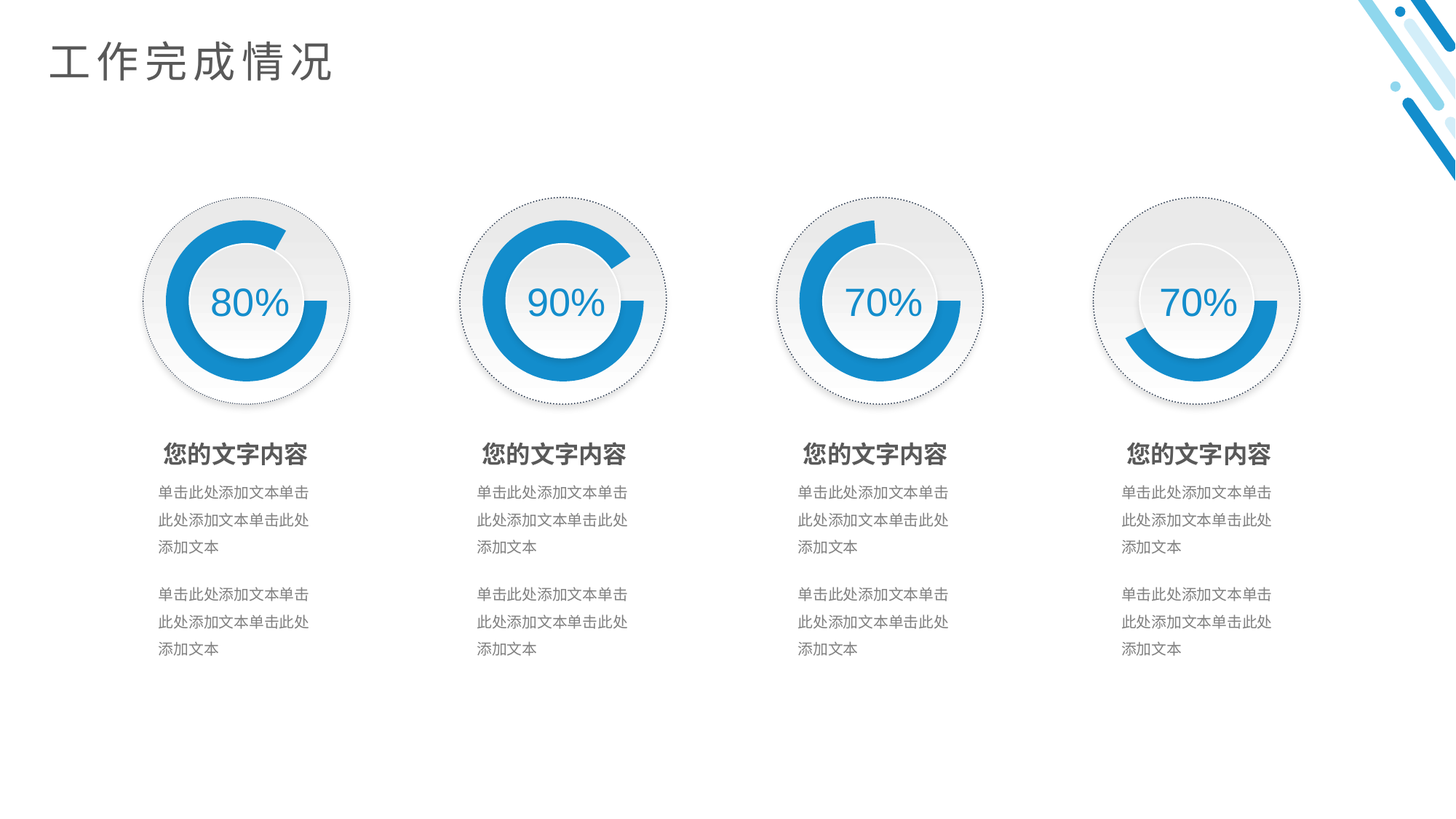

工作完成情况

80%
90%
70%
70%
您的文字内容
您的文字内容
您的文字内容
您的文字内容
单击此处添加文本单击此处添加文本单击此处添加文本
单击此处添加文本单击此处添加文本单击此处添加文本

单击此处添加文本单击此处添加文本单击此处添加文本
单击此处添加文本单击此处添加文本单击此处添加文本

单击此处添加文本单击此处添加文本单击此处添加文本
单击此处添加文本单击此处添加文本单击此处添加文本

单击此处添加文本单击此处添加文本单击此处添加文本
单击此处添加文本单击此处添加文本单击此处添加文本